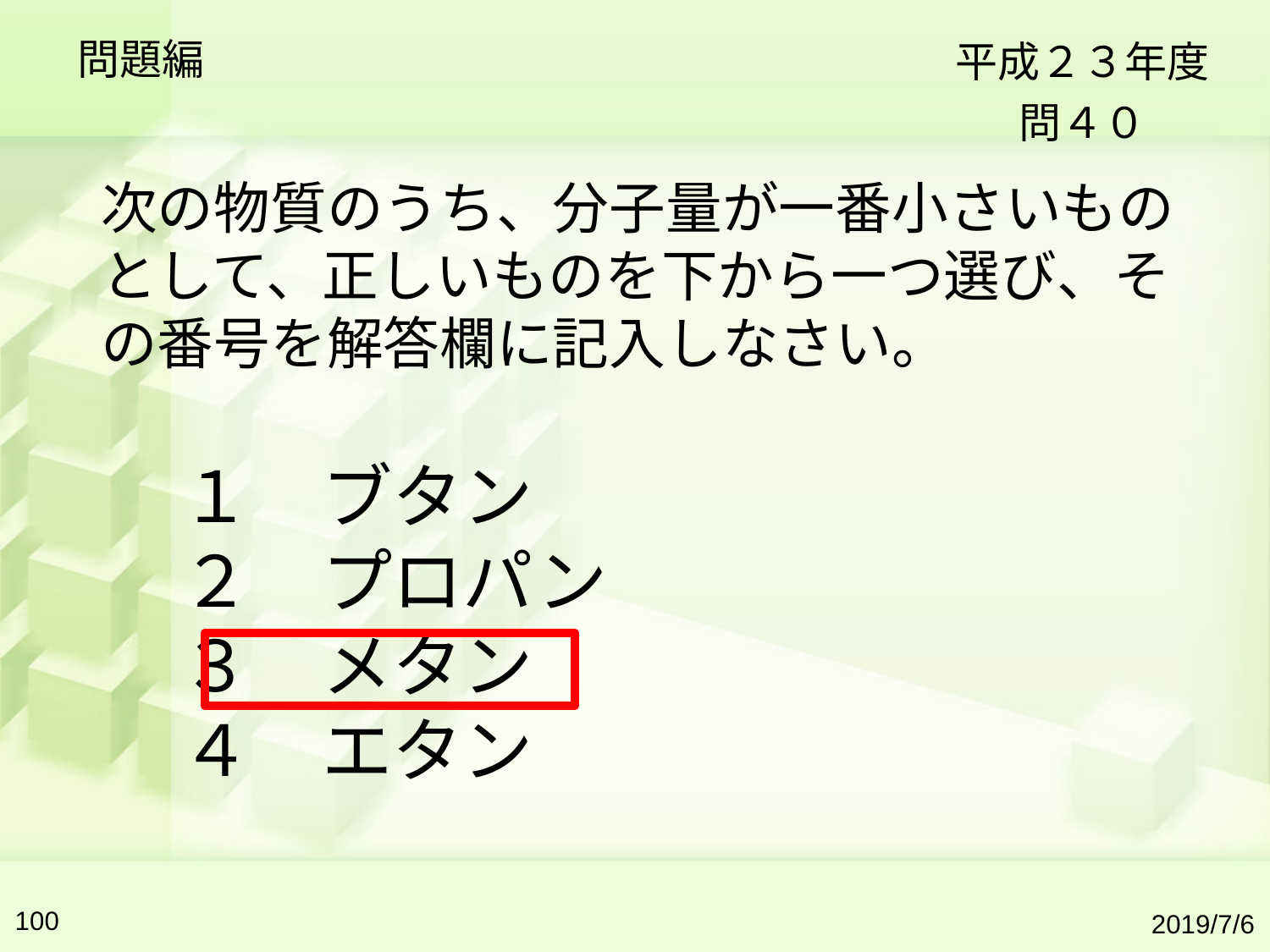

問題編
平成２３年度
問４０
次の物質のうち、分子量が一番小さいものとして、正しいものを下から一つ選び、その番号を解答欄に記入しなさい。
１　ブタン
２　プロパン
３　メタン
４　エタン

100
2019/7/6